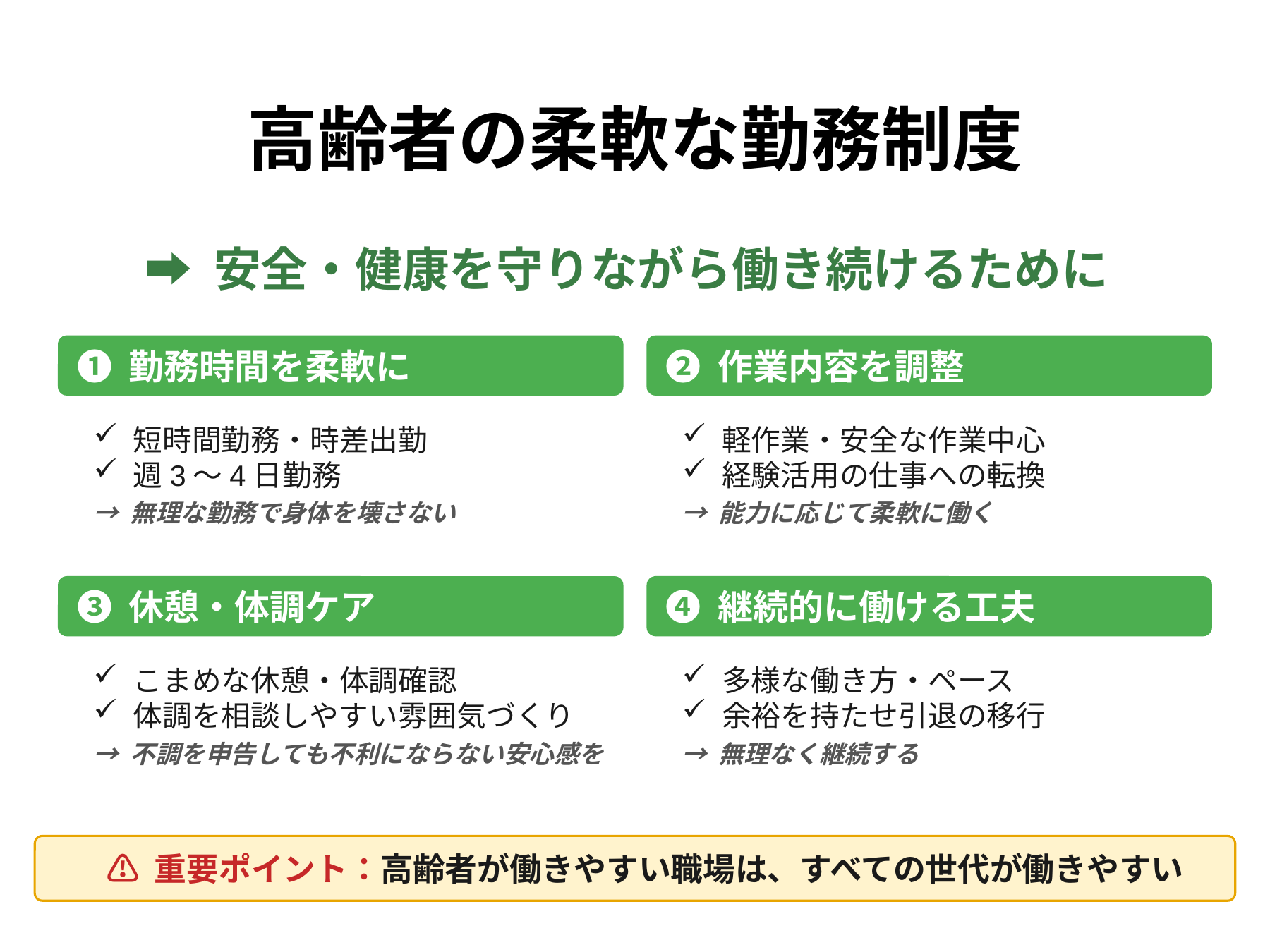

# 高齢者の柔軟な勤務制度
➡ 安全・健康を守りながら働き続けるために
❶ 勤務時間を柔軟に
❷ 作業内容を調整
短時間勤務・時差出勤
週3～4日勤務
→ 無理な勤務で身体を壊さない
軽作業・安全な作業中心
経験活用の仕事への転換
→ 能力に応じて柔軟に働く
❸ 休憩・体調ケア
❹ 継続的に働ける工夫
こまめな休憩・体調確認
体調を相談しやすい雰囲気づくり
→ 不調を申告しても不利にならない安心感を
多様な働き方・ペース
余裕を持たせ引退の移行
→ 無理なく継続する
⚠ 重要ポイント：高齢者が働きやすい職場は、すべての世代が働きやすい